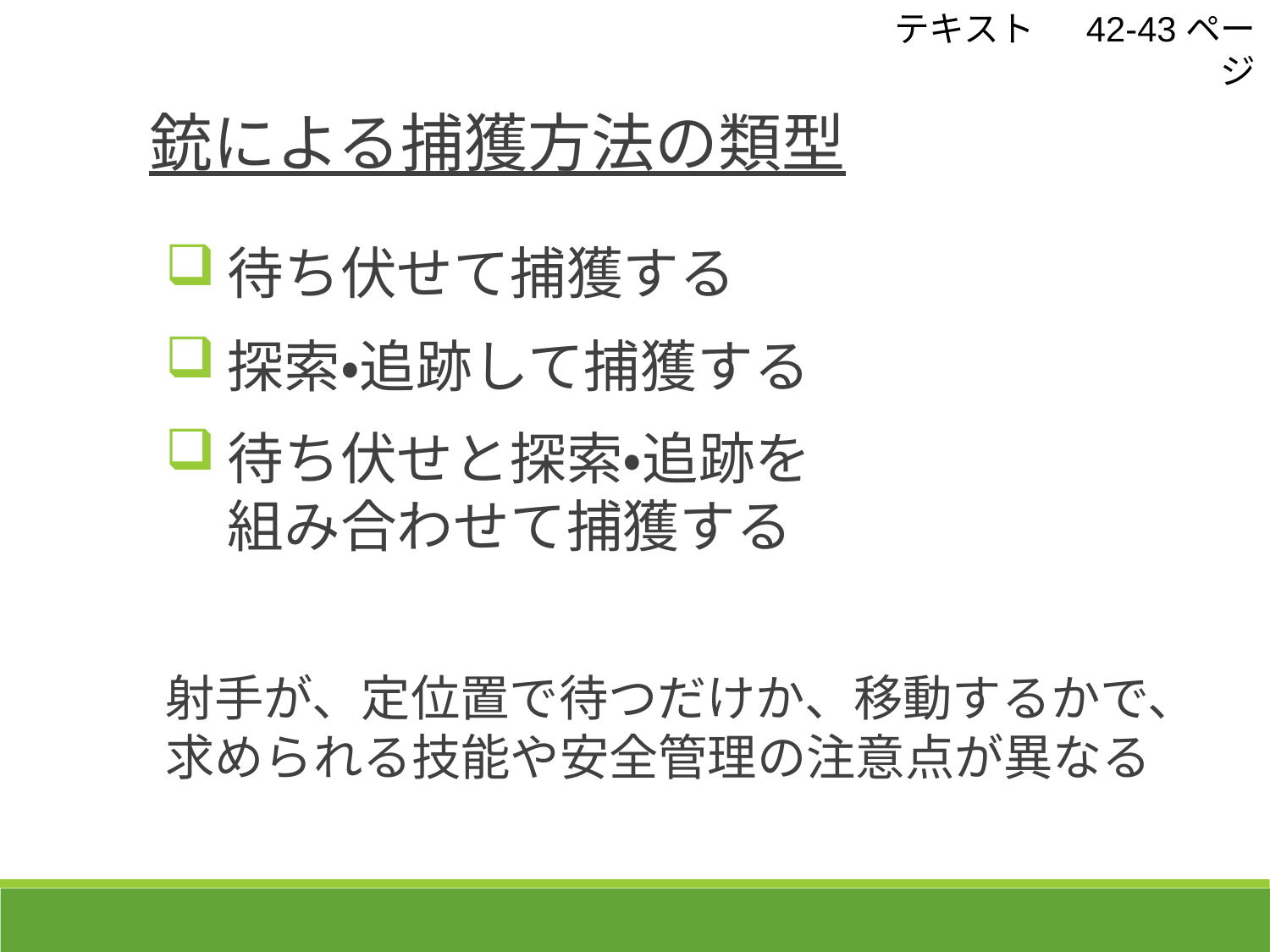

テキスト　 42-43ページ
銃による捕獲方法の類型
待ち伏せて捕獲する
探索・追跡して捕獲する
待ち伏せと探索・追跡を
組み合わせて捕獲する

射手が、定位置で待つだけか、移動するかで、
求められる技能や安全管理の注意点が異なる